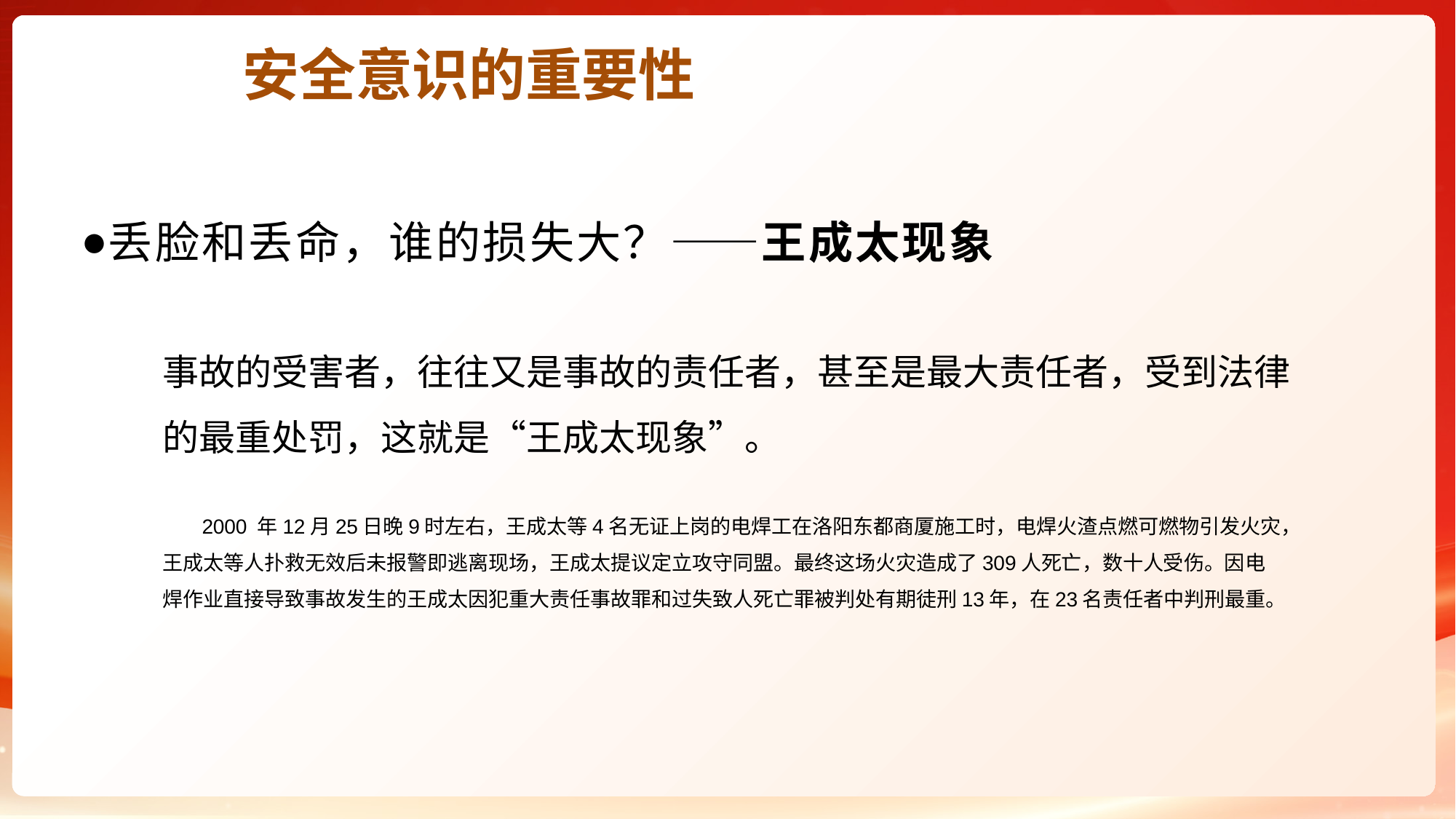

安全意识的重要性
丢脸和丢命，谁的损失大？——王成太现象
事故的受害者，往往又是事故的责任者，甚至是最大责任者，受到法律的最重处罚，这就是“王成太现象”。
       2000 年12月25日晚9时左右，王成太等4名无证上岗的电焊工在洛阳东都商厦施工时，电焊火渣点燃可燃物引发火灾，王成太等人扑救无效后未报警即逃离现场，王成太提议定立攻守同盟。最终这场火灾造成了309人死亡，数十人受伤。因电焊作业直接导致事故发生的王成太因犯重大责任事故罪和过失致人死亡罪被判处有期徒刑13年，在23名责任者中判刑最重。